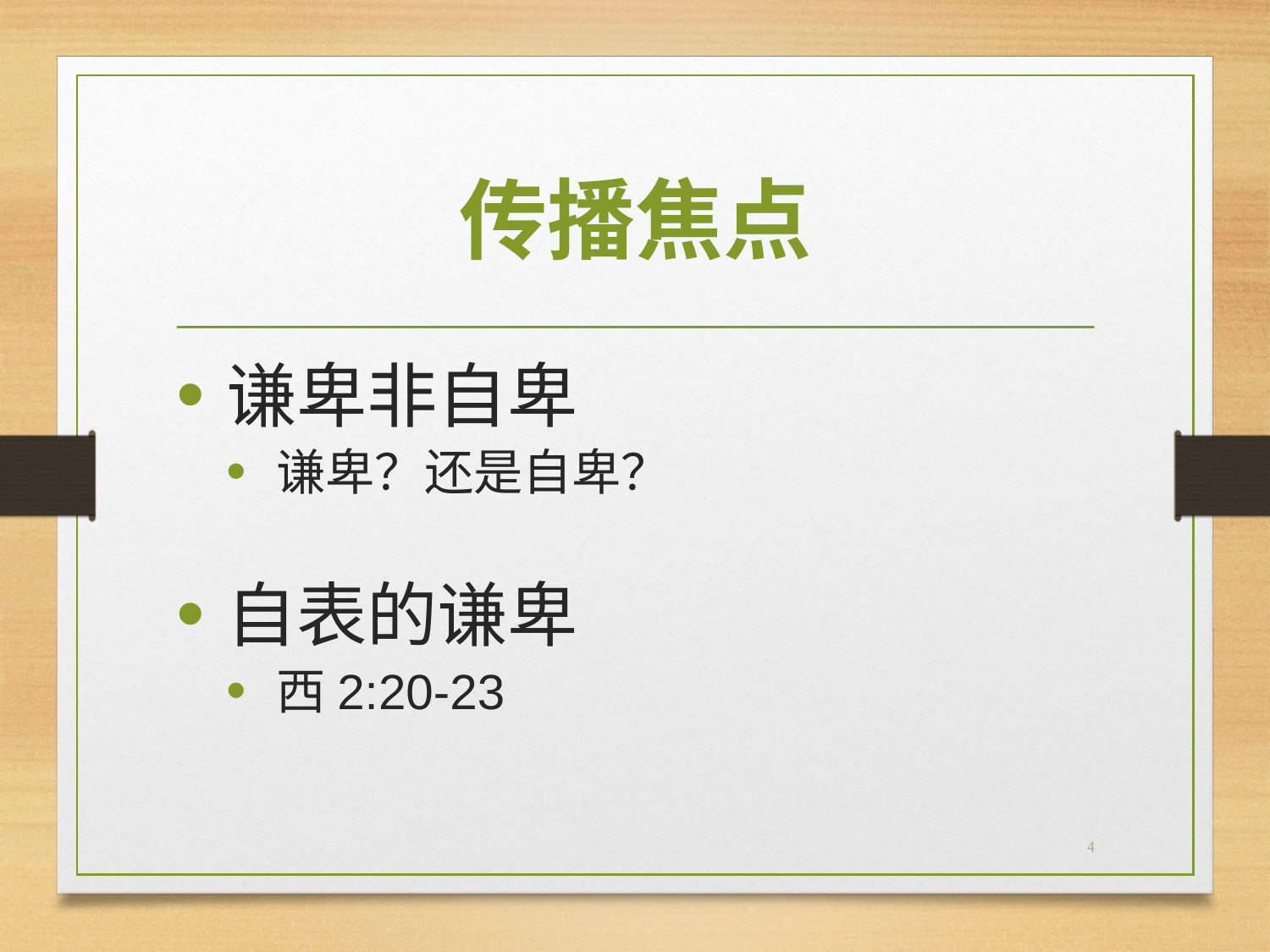

# 传播焦点
谦卑非自卑
谦卑？还是自卑？

自表的谦卑
西2:20-23

4